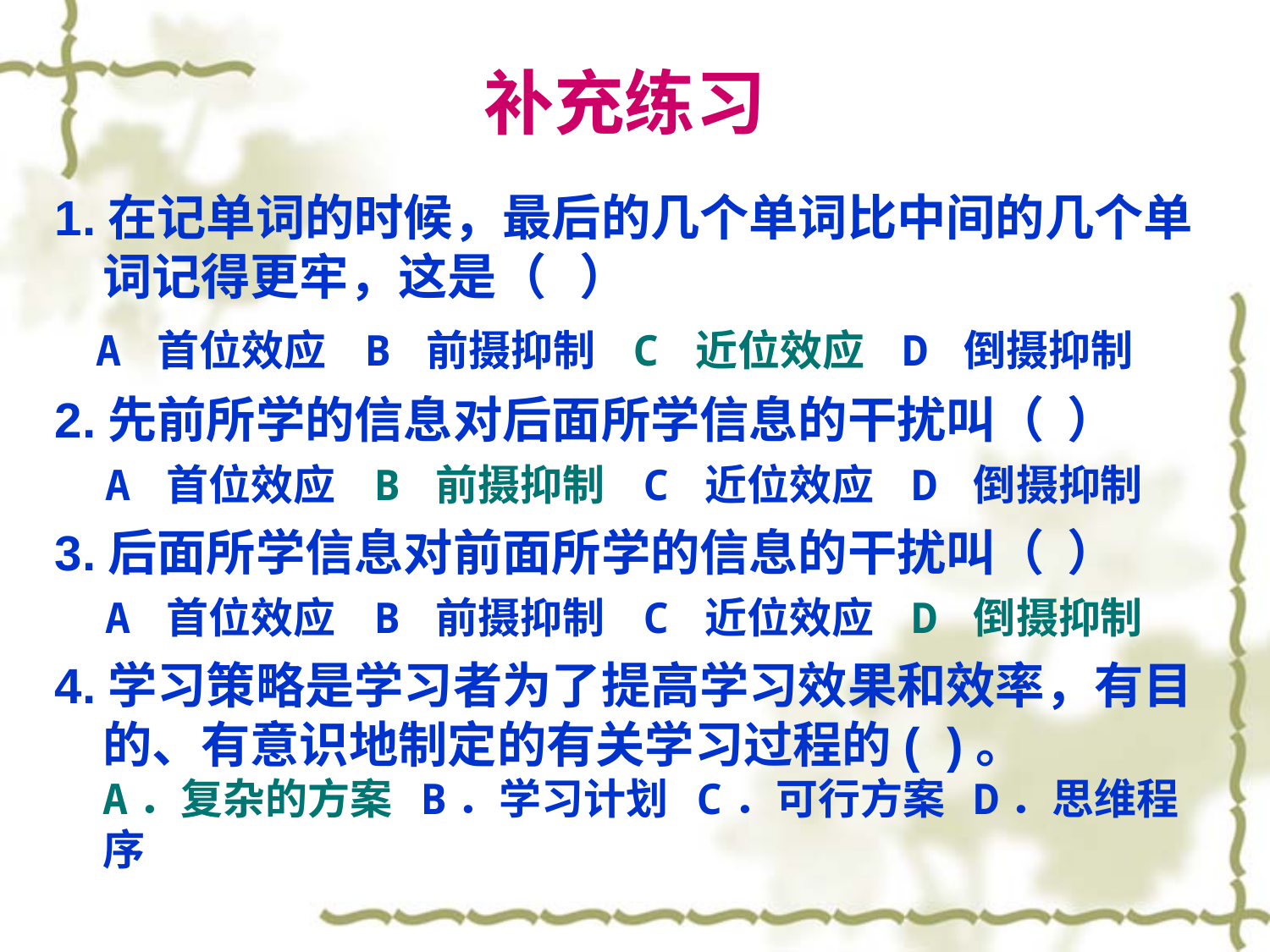

# 补充练习
1.在记单词的时候，最后的几个单词比中间的几个单词记得更牢，这是（   ）
   A 首位效应   B 前摄抑制   C 近位效应   D 倒摄抑制
2.先前所学的信息对后面所学信息的干扰叫（  ）
  A 首位效应   B 前摄抑制   C 近位效应   D 倒摄抑制
3.后面所学信息对前面所学的信息的干扰叫（  ）
  A 首位效应   B 前摄抑制   C 近位效应   D 倒摄抑制
4.学习策略是学习者为了提高学习效果和效率，有目的、有意识地制定的有关学习过程的(  )。
A．复杂的方案  B．学习计划  C．可行方案  D．思维程序